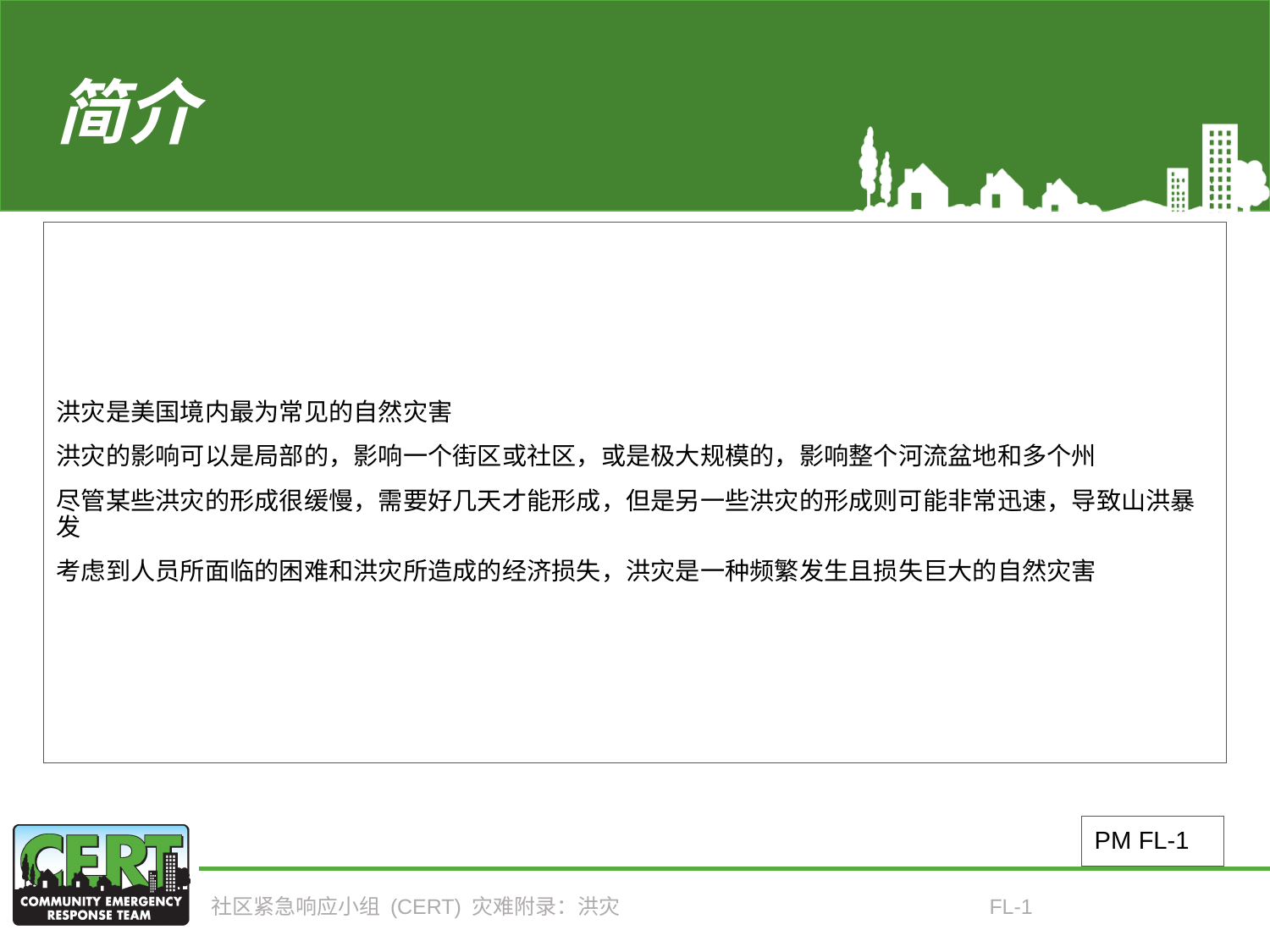

# 简介
洪灾是美国境内最为常见的自然灾害
洪灾的影响可以是局部的，影响一个街区或社区，或是极大规模的，影响整个河流盆地和多个州
尽管某些洪灾的形成很缓慢，需要好几天才能形成，但是另一些洪灾的形成则可能非常迅速，导致山洪暴发
考虑到人员所面临的困难和洪灾所造成的经济损失，洪灾是一种频繁发生且损失巨大的自然灾害
PM FL-1
社区紧急响应小组 (CERT) 灾难附录：洪灾
FL-1